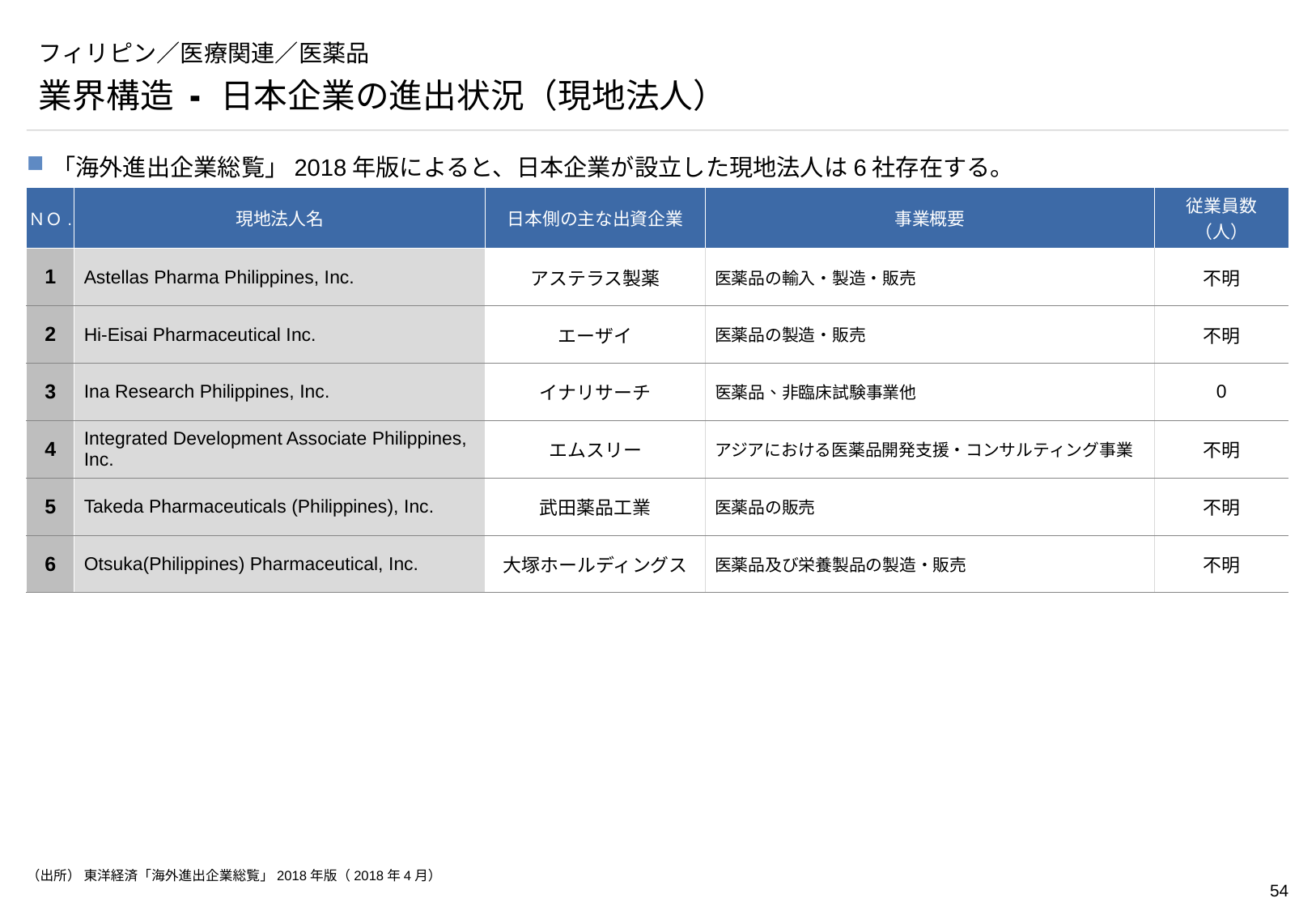

# フィリピン／医療関連／医薬品
業界構造 - 日本企業の進出状況（現地法人）
「海外進出企業総覧」2018年版によると、日本企業が設立した現地法人は6社存在する。
| ＮＯ. | 現地法人名 | 日本側の主な出資企業 | 事業概要 | 従業員数（人） |
| --- | --- | --- | --- | --- |
| 1 | Astellas Pharma Philippines, Inc. | アステラス製薬 | 医薬品の輸入・製造・販売 | 不明 |
| 2 | Hi-Eisai Pharmaceutical Inc. | エーザイ | 医薬品の製造・販売 | 不明 |
| 3 | Ina Research Philippines, Inc. | イナリサーチ | 医薬品、非臨床試験事業他 | 0 |
| 4 | Integrated Development Associate Philippines, Inc. | エムスリー | アジアにおける医薬品開発支援・コンサルティング事業 | 不明 |
| 5 | Takeda Pharmaceuticals (Philippines), Inc. | 武田薬品工業 | 医薬品の販売 | 不明 |
| 6 | Otsuka(Philippines) Pharmaceutical, Inc. | 大塚ホールディングス | 医薬品及び栄養製品の製造・販売 | 不明 |
（出所） 東洋経済「海外進出企業総覧」2018年版（2018年4月）